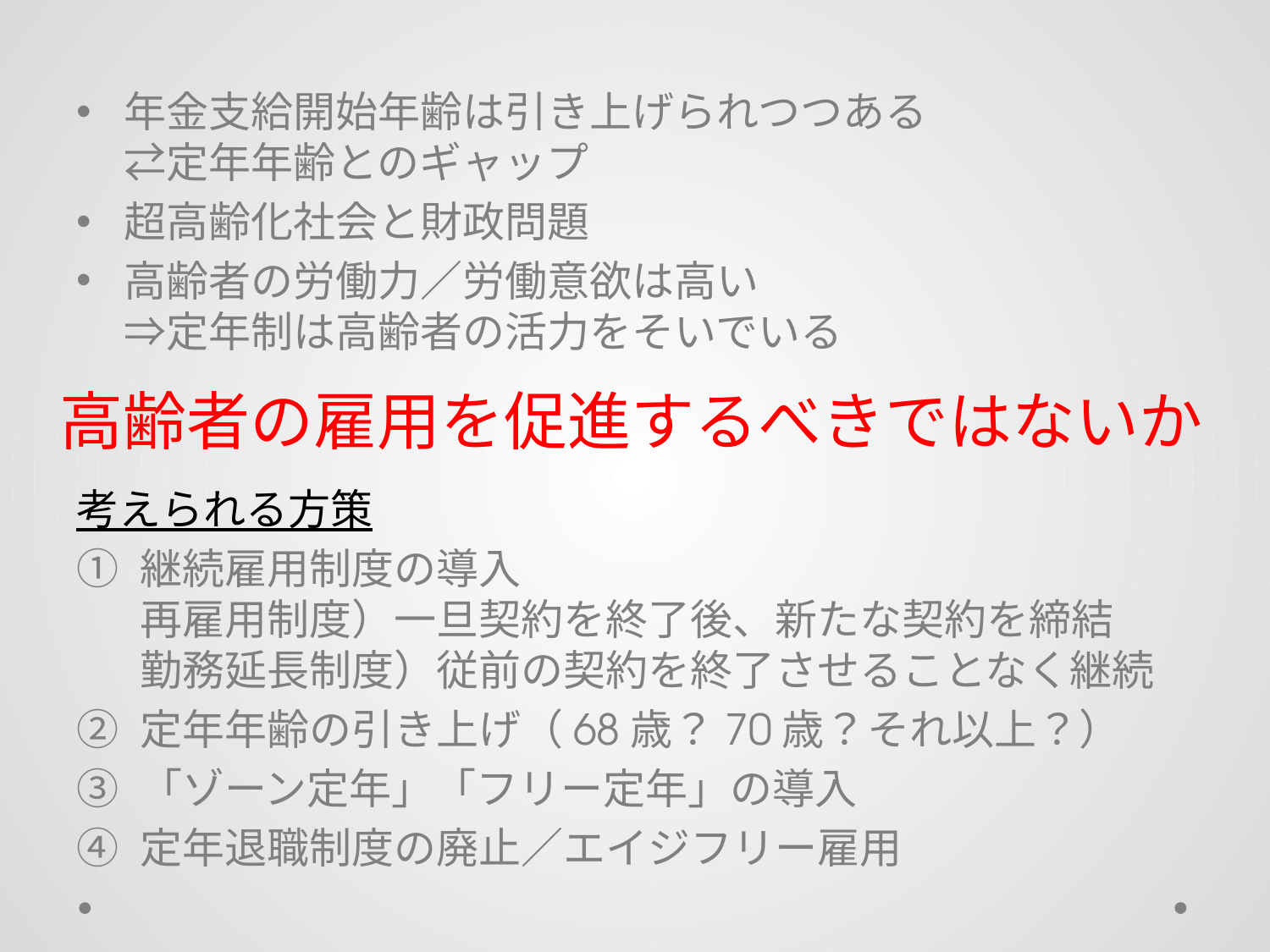

年金支給開始年齢は引き上げられつつある
⇄定年年齢とのギャップ
超高齢化社会と財政問題
高齢者の労働力／労働意欲は高い
⇒定年制は高齢者の活力をそいでいる

考えられる方策
継続雇用制度の導入
再雇用制度）一旦契約を終了後、新たな契約を締結
勤務延長制度）従前の契約を終了させることなく継続
定年年齢の引き上げ（68歳？70歳？それ以上？）
「ゾーン定年」「フリー定年」の導入
定年退職制度の廃止／エイジフリー雇用
# 高齢者の雇用を促進するべきではないか